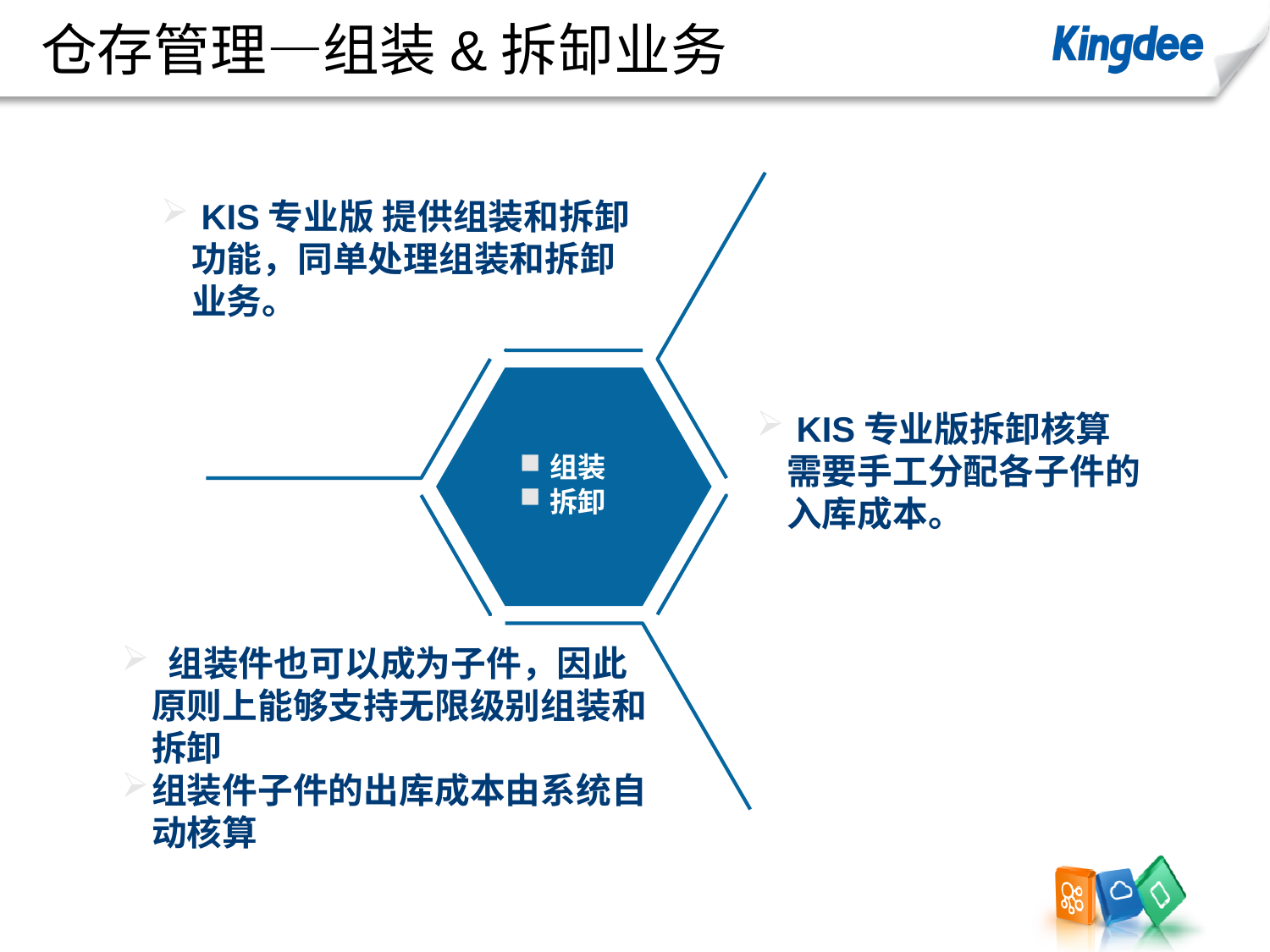

# 仓存管理—组装&拆缷业务

 KIS专业版 提供组装和拆卸功能，同单处理组装和拆卸业务。

 KIS专业版拆卸核算需要手工分配各子件的入库成本。

组装
拆卸

 组装件也可以成为子件，因此原则上能够支持无限级别组装和拆卸
组装件子件的出库成本由系统自动核算